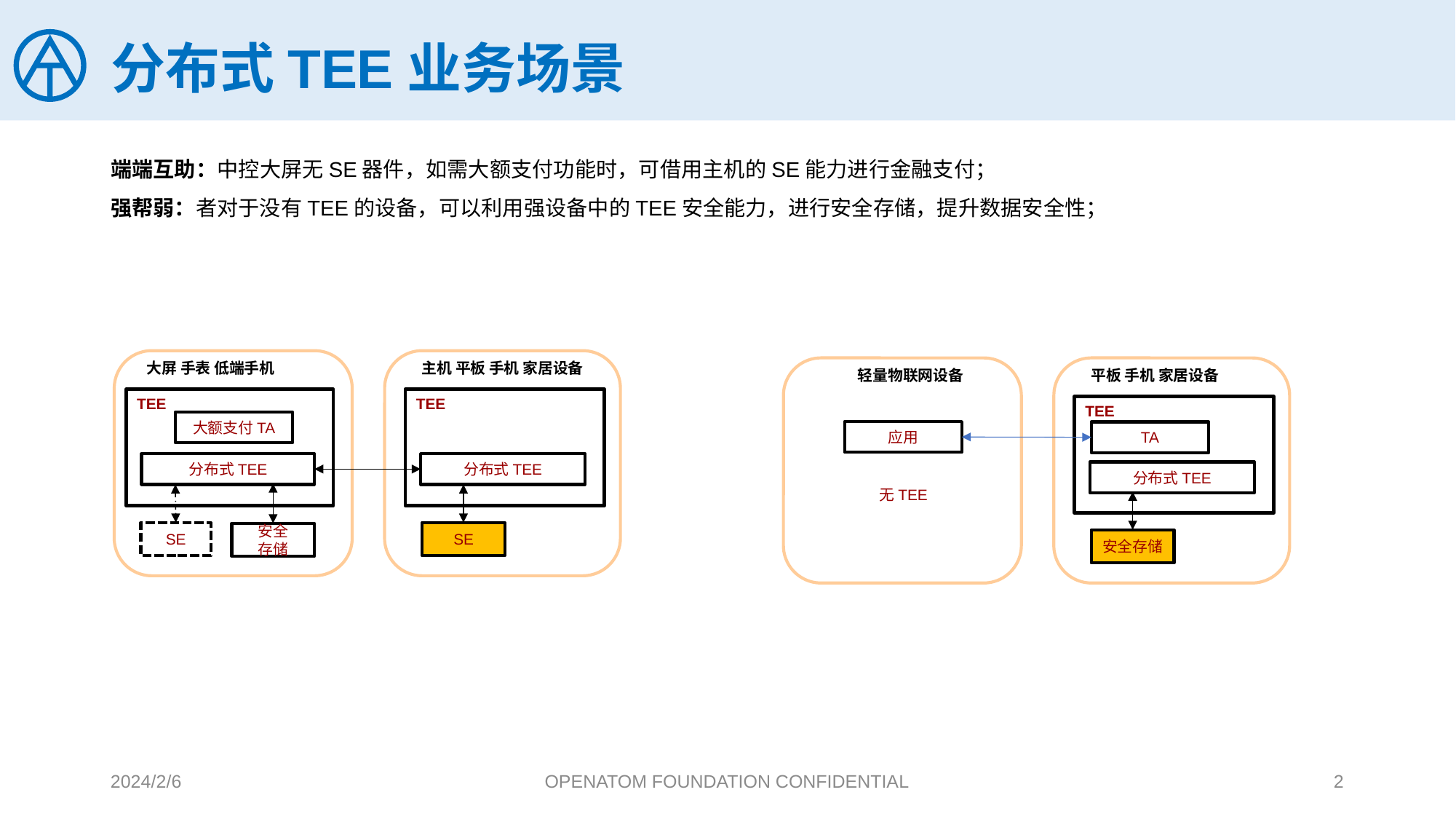

# 分布式TEE业务场景
端端互助：中控大屏无SE器件，如需大额支付功能时，可借用主机的SE能力进行金融支付；
强帮弱：者对于没有TEE的设备，可以利用强设备中的TEE安全能力，进行安全存储，提升数据安全性；

大屏
大屏
大屏 手表 低端手机
主机 平板 手机 家居设备
TEE
TEE
大额支付TA
分布式TEE
分布式TEE
SE
SE
安全
存储
大屏
大屏
轻量物联网设备
平板 手机 家居设备
TEE
应用
分布式TEE
安全存储
TA
无TEE